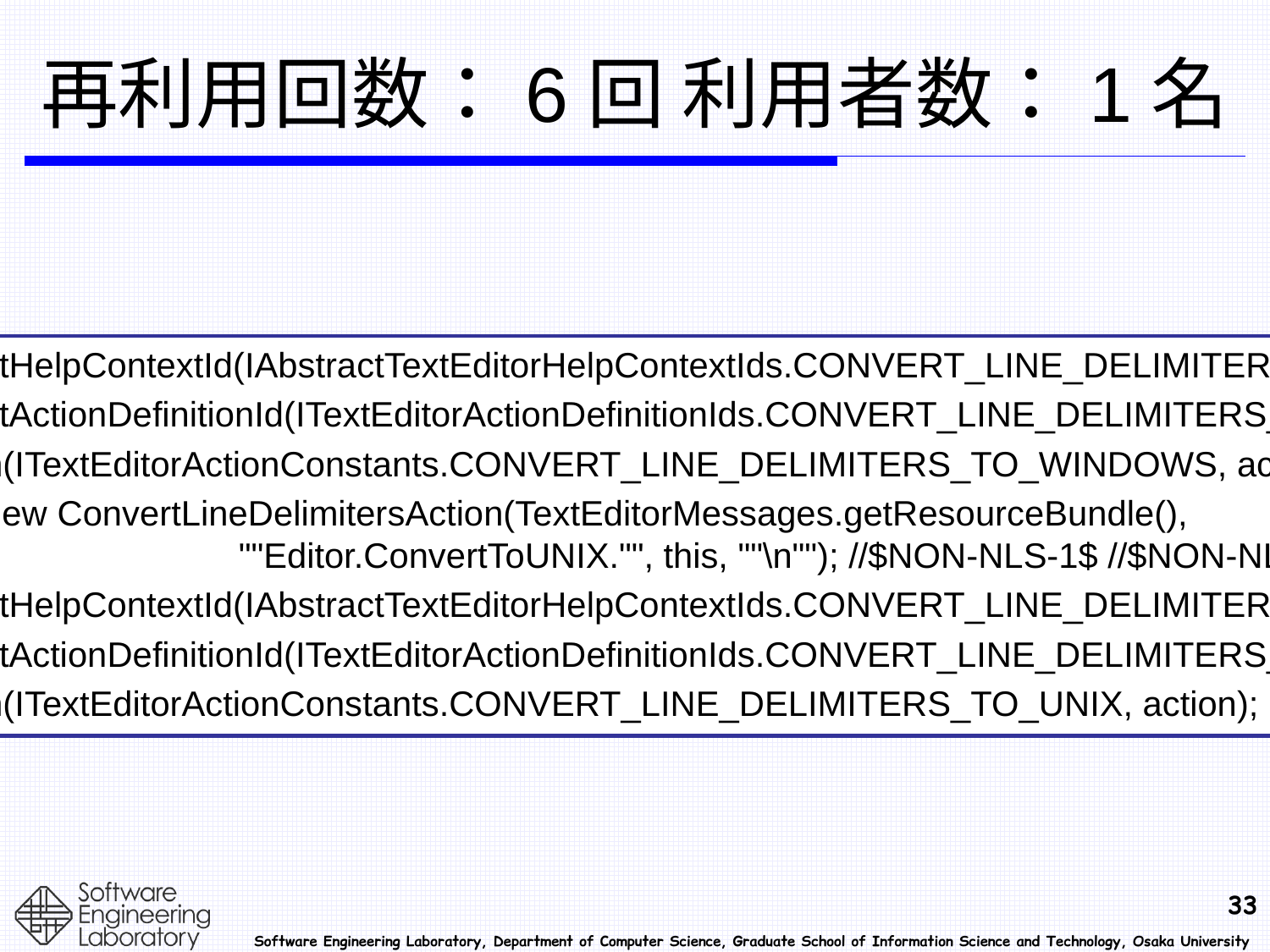

# 再利用回数：6回 利用者数：1名
action.setHelpContextId(IAbstractTextEditorHelpContextIds.CONVERT_LINE_DELIMITERS_TO_WINDOWS);
action.setActionDefinitionId(ITextEditorActionDefinitionIds.CONVERT_LINE_DELIMITERS_TO_WINDOWS);
setAction(ITextEditorActionConstants.CONVERT_LINE_DELIMITERS_TO_WINDOWS, action);
action= new ConvertLineDelimitersAction(TextEditorMessages.getResourceBundle(),
			""Editor.ConvertToUNIX."", this, ""\n""); //$NON-NLS-1$ //$NON-NLS-2$
action.setHelpContextId(IAbstractTextEditorHelpContextIds.CONVERT_LINE_DELIMITERS_TO_UNIX);
action.setActionDefinitionId(ITextEditorActionDefinitionIds.CONVERT_LINE_DELIMITERS_TO_UNIX);
setAction(ITextEditorActionConstants.CONVERT_LINE_DELIMITERS_TO_UNIX, action);